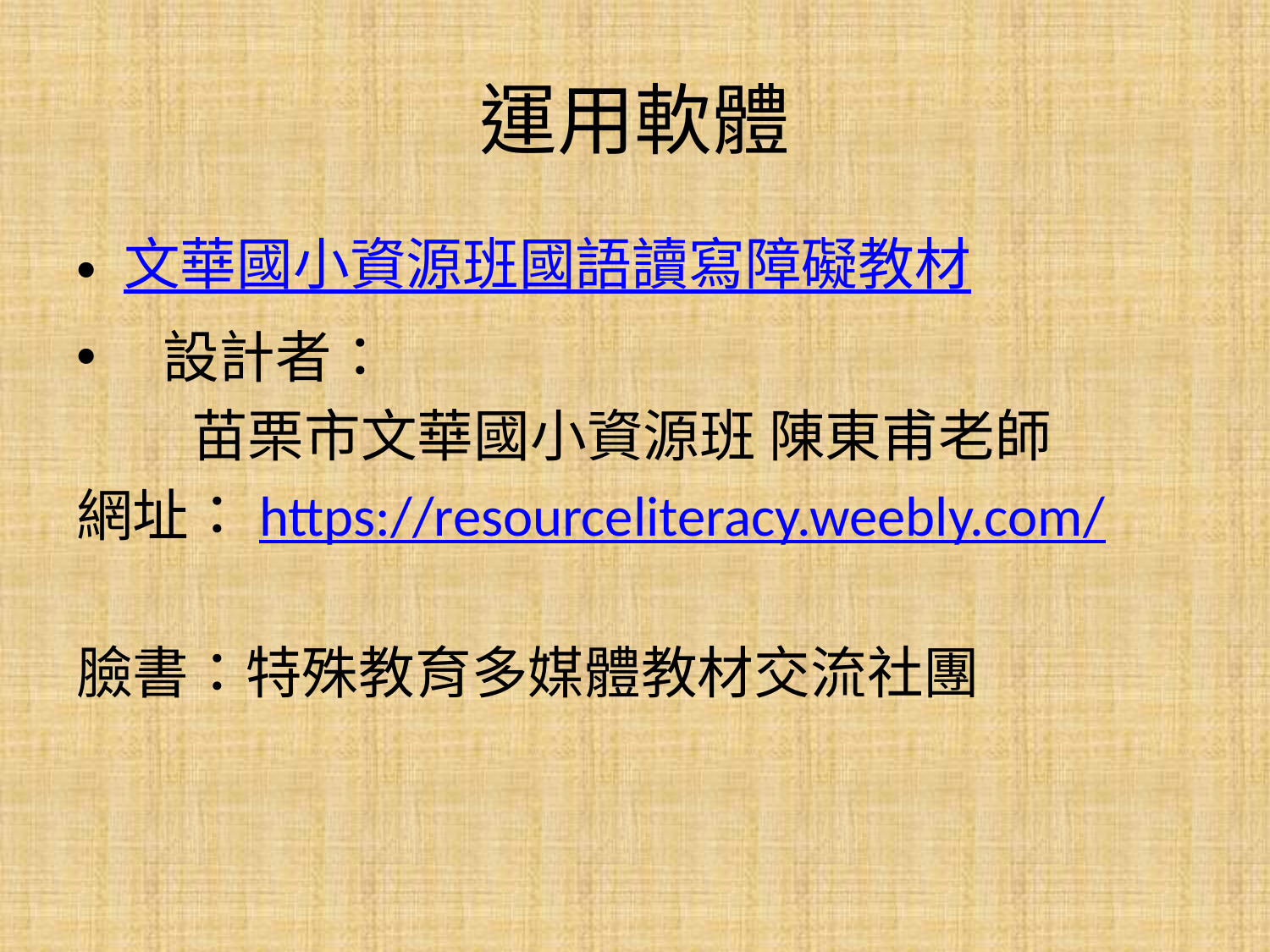

# 運用軟體
文華國小資源班國語讀寫障礙教材
  設計者：
        苗栗市文華國小資源班 陳東甫老師
網址：https://resourceliteracy.weebly.com/

臉書：特殊教育多媒體教材交流社團